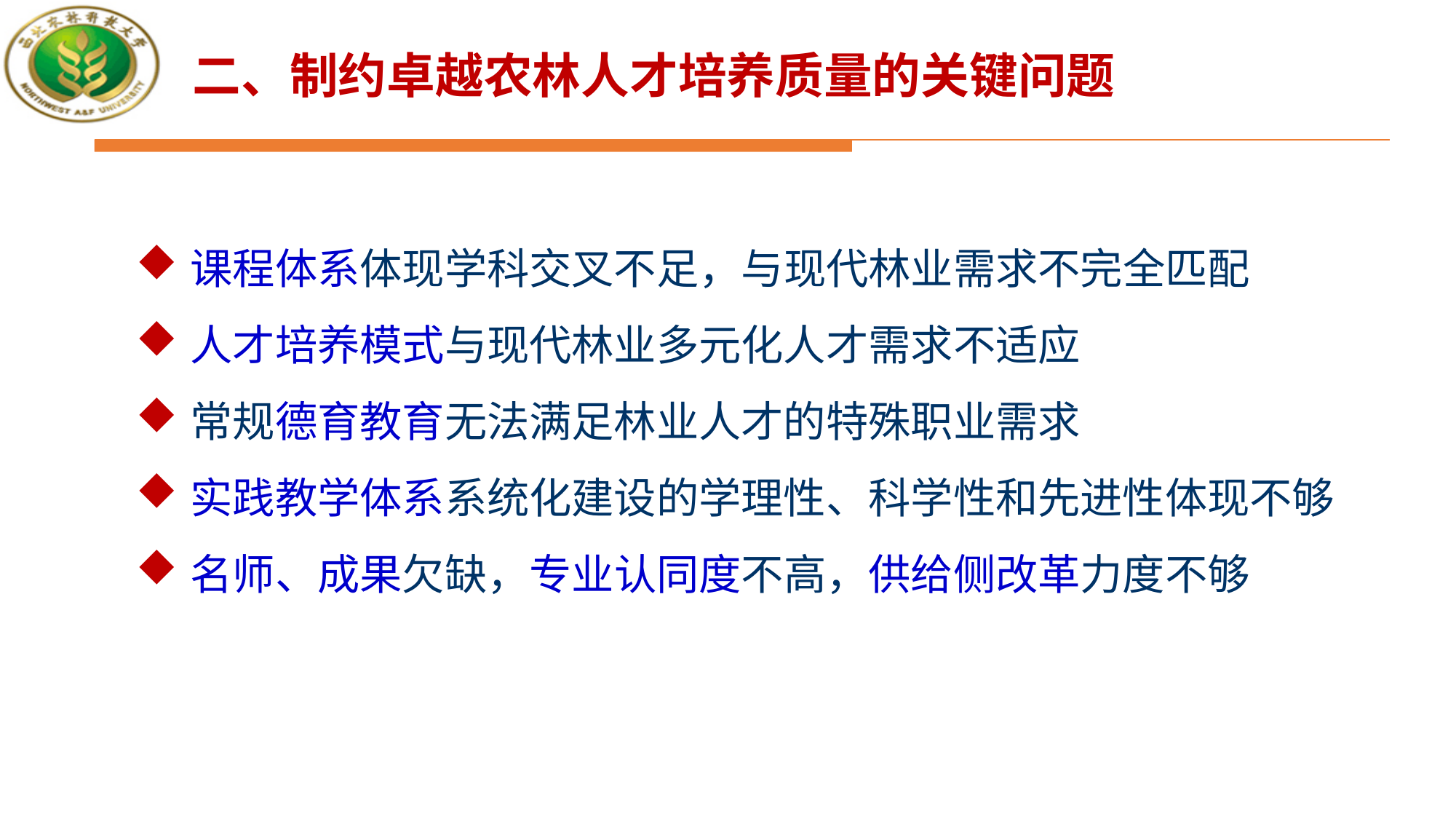

二、制约卓越农林人才培养质量的关键问题

课程体系体现学科交叉不足，与现代林业需求不完全匹配
人才培养模式与现代林业多元化人才需求不适应
常规德育教育无法满足林业人才的特殊职业需求
实践教学体系系统化建设的学理性、科学性和先进性体现不够
名师、成果欠缺，专业认同度不高，供给侧改革力度不够
成效2：